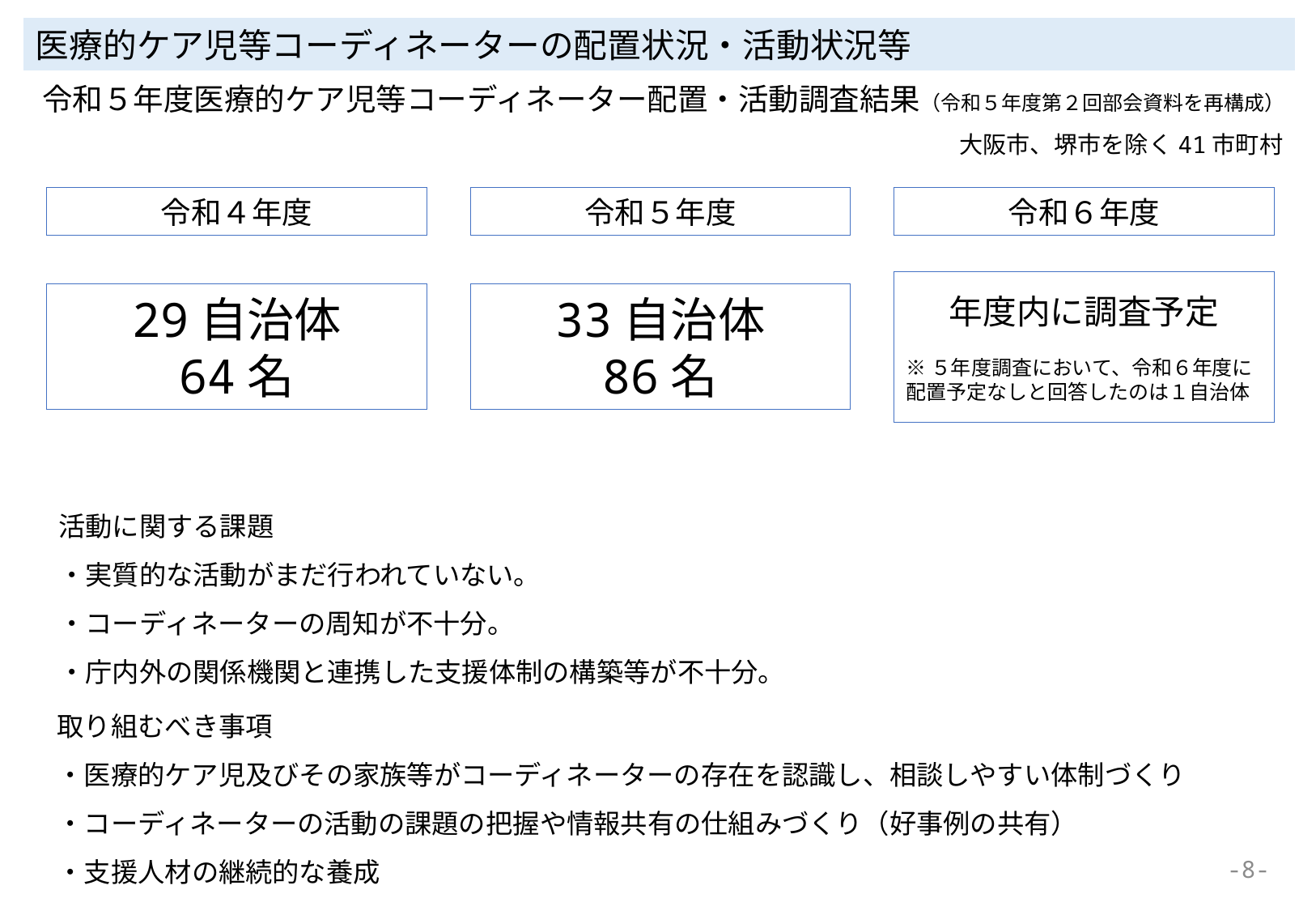

医療的ケア児等コーディネーターの配置状況・活動状況等
　令和５年度医療的ケア児等コーディネーター配置・活動調査結果（令和５年度第２回部会資料を再構成）
大阪市、堺市を除く41市町村
令和６年度
令和４年度
令和５年度
29自治体
64名
33自治体
86名
年度内に調査予定

※５年度調査において、令和６年度に配置予定なしと回答したのは１自治体
活動に関する課題
・実質的な活動がまだ行われていない。
・コーディネーターの周知が不十分。
・庁内外の関係機関と連携した支援体制の構築等が不十分。
取り組むべき事項
・医療的ケア児及びその家族等がコーディネーターの存在を認識し、相談しやすい体制づくり
・コーディネーターの活動の課題の把握や情報共有の仕組みづくり（好事例の共有）
・支援人材の継続的な養成
-8-